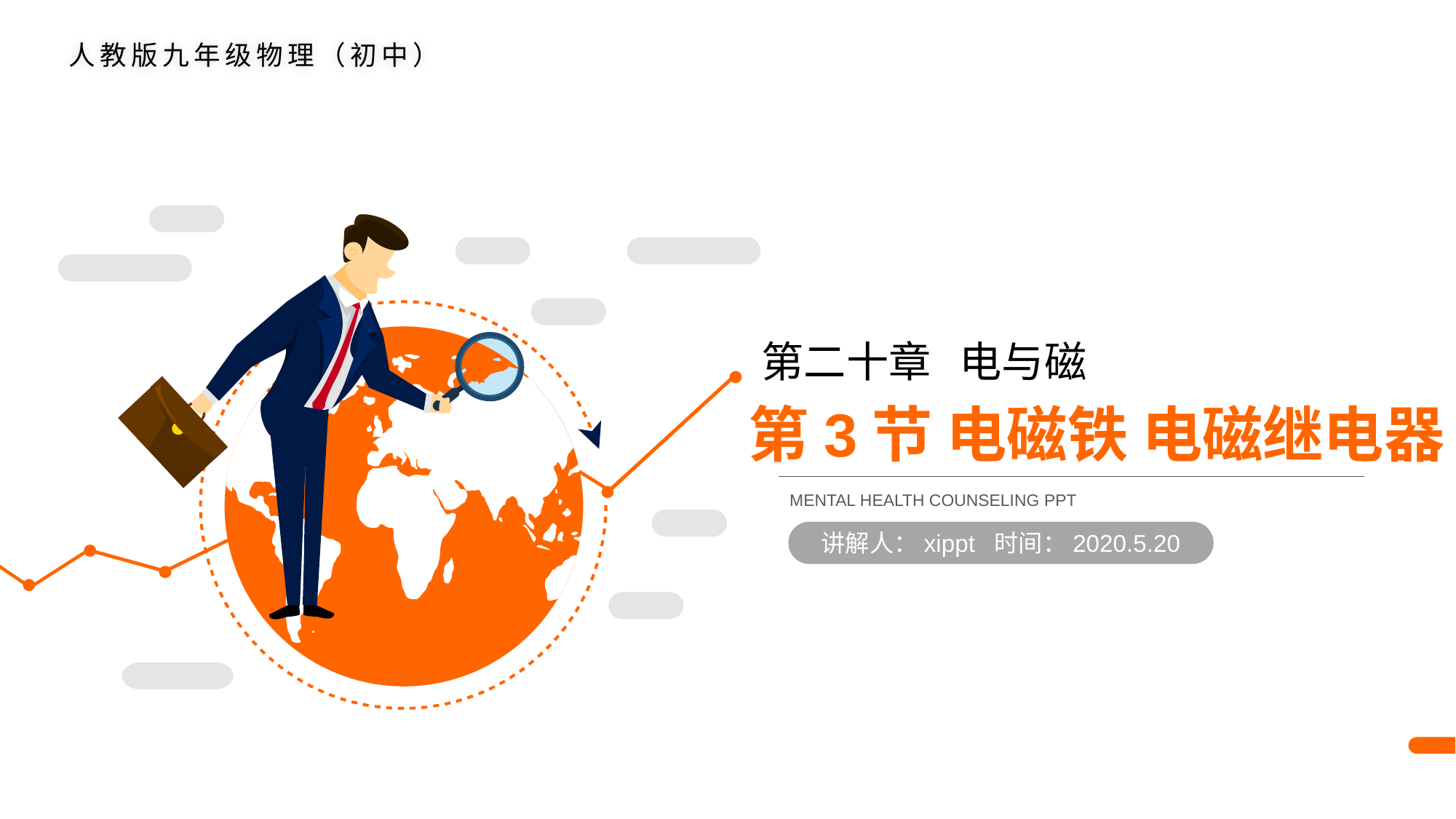

人教版九年级物理（初中）

第二十章   电与磁
第3节 电磁铁 电磁继电器
MENTAL HEALTH COUNSELING PPT
讲解人：xippt  时间：2020.5.20